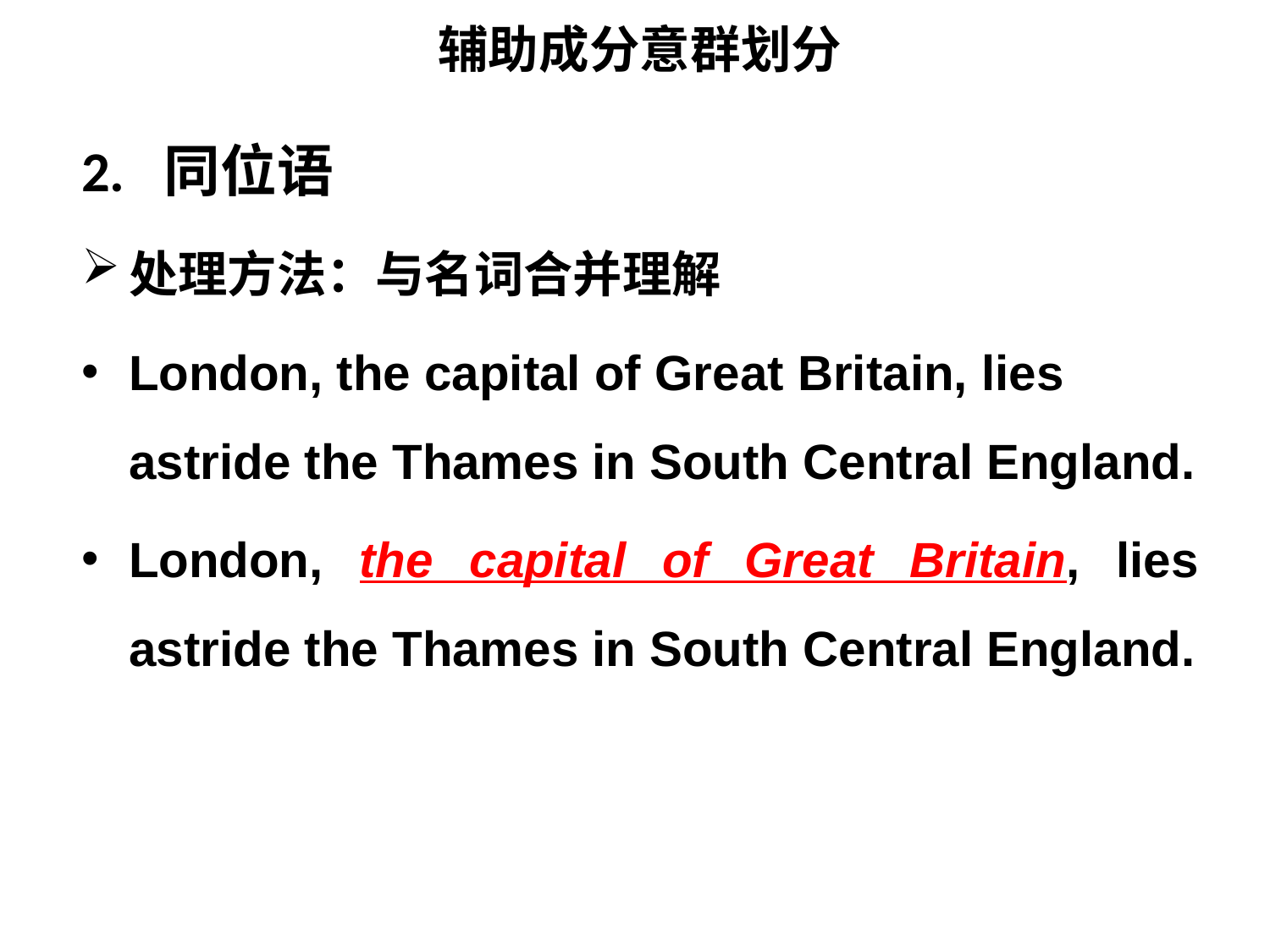

辅助成分意群划分
2.  同位语
处理方法：与名词合并理解
London, the capital of Great Britain, lies astride the Thames in South Central England.
London, the capital of Great Britain, lies astride the Thames in South Central England.